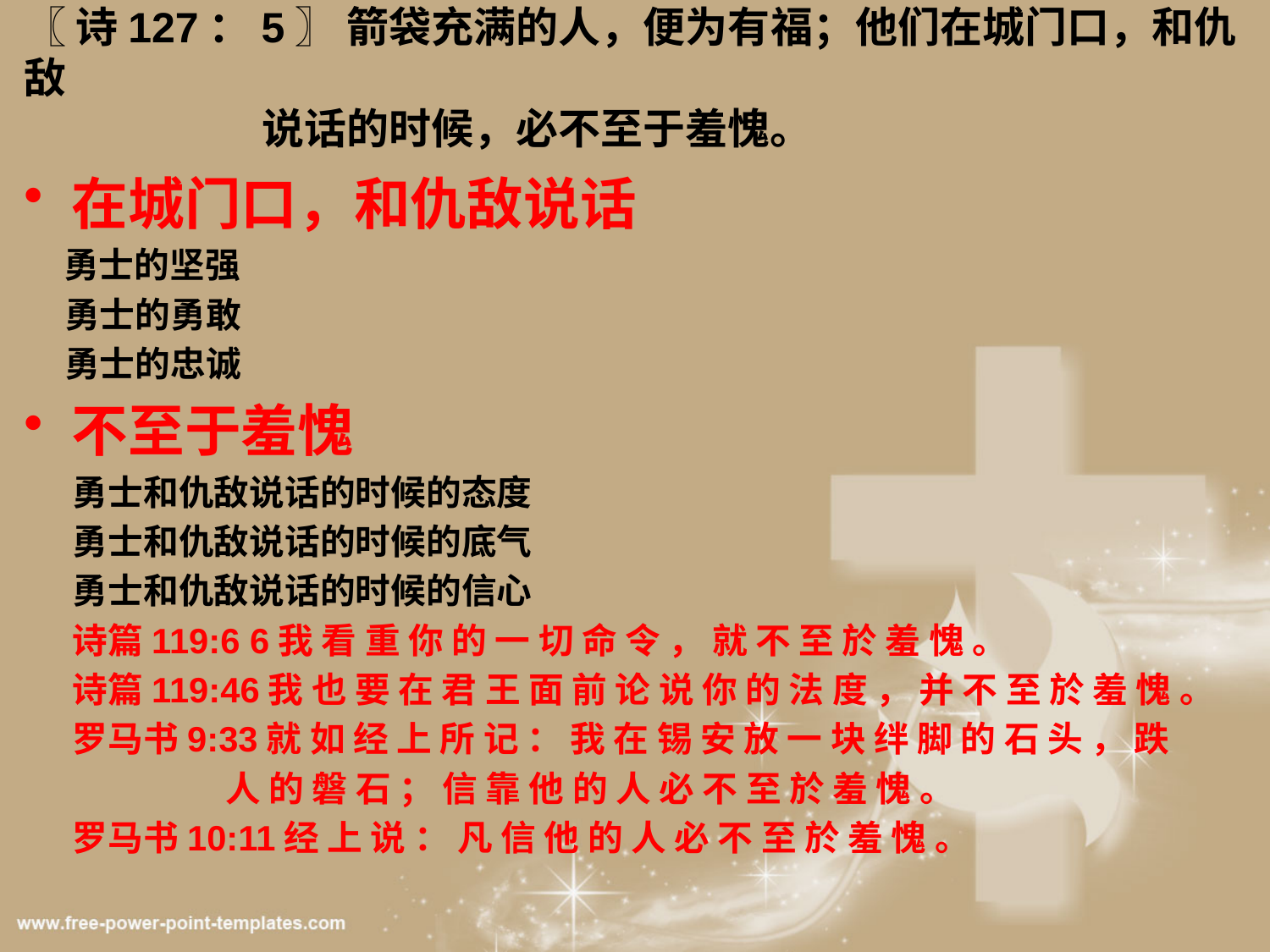

# 〖 诗127：5〗 箭袋充满的人，便为有福；他们在城门口，和仇敌 说话的时候，必不至于羞愧。
在城门口，和仇敌说话
    勇士的坚强
    勇士的勇敢
    勇士的忠诚
不至于羞愧
     勇士和仇敌说话的时候的态度
     勇士和仇敌说话的时候的底气
     勇士和仇敌说话的时候的信心
     诗篇119:6 6我 看 重 你 的 一 切 命 令 ， 就 不 至 於 羞 愧 。
     诗篇119:46我 也 要 在 君 王 面 前 论 说 你 的 法 度 ， 并 不 至 於 羞 愧 。
     罗马书9:33就 如 经 上 所 记 ： 我 在 锡 安 放 一 块 绊 脚 的 石 头 ， 跌
                        人 的 磐 石 ； 信 靠 他 的 人 必 不 至 於 羞 愧 。
     罗马书10:11经 上 说 ： 凡 信 他 的 人 必 不 至 於 羞 愧 。